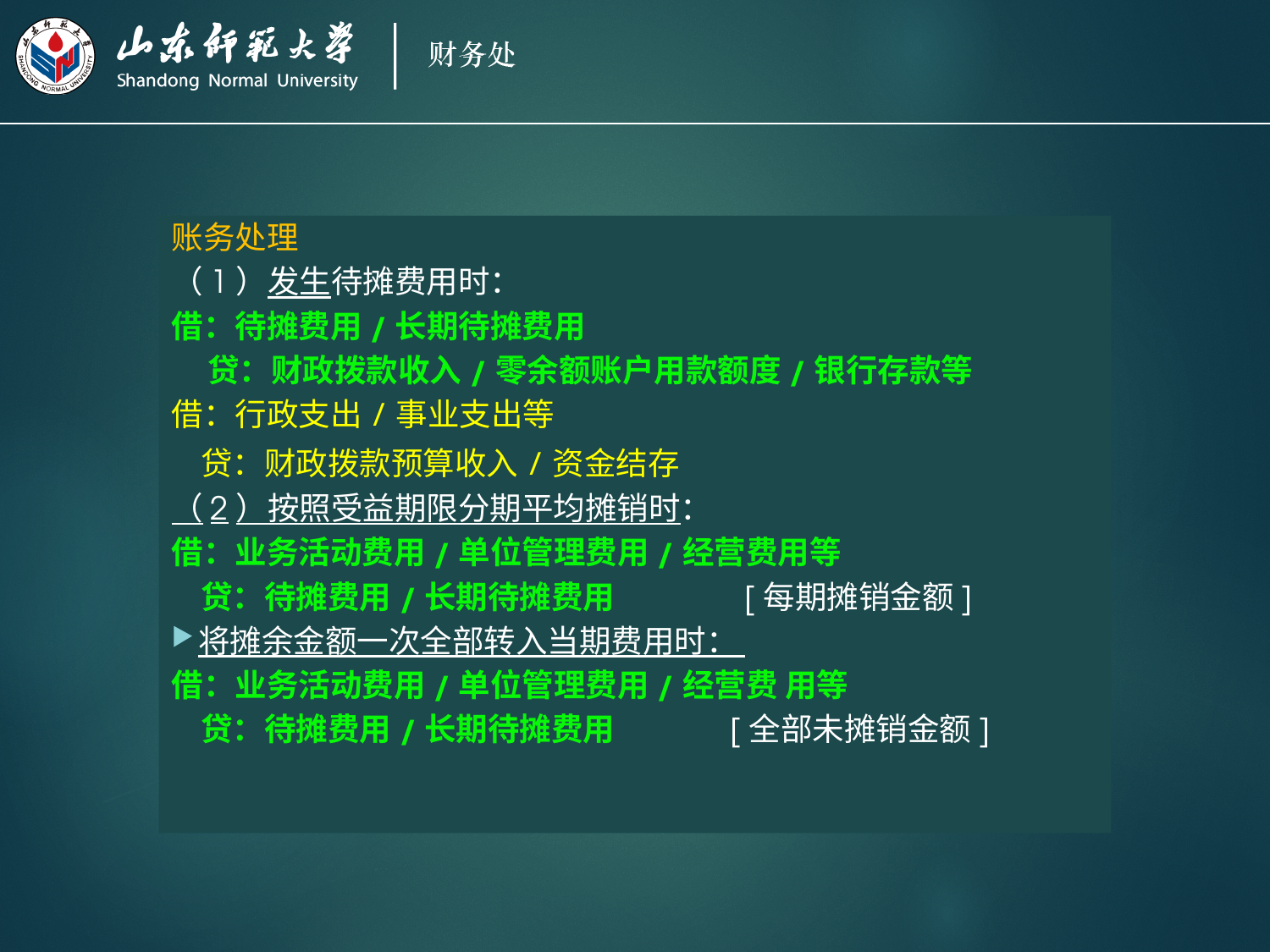

账务处理
（1）发生待摊费用时：
借：待摊费用/长期待摊费用
    贷：财政拨款收入/零余额账户用款额度/银行存款等
借：行政支出/事业支出等
   贷：财政拨款预算收入/资金结存
（2）按照受益期限分期平均摊销时：
借：业务活动费用/单位管理费用/经营费用等
   贷：待摊费用/长期待摊费用                 [每期摊销金额]
将摊余金额一次全部转入当期费用时：
借：业务活动费用/单位管理费用/经营费 用等
   贷：待摊费用/长期待摊费用               [全部未摊销金额]